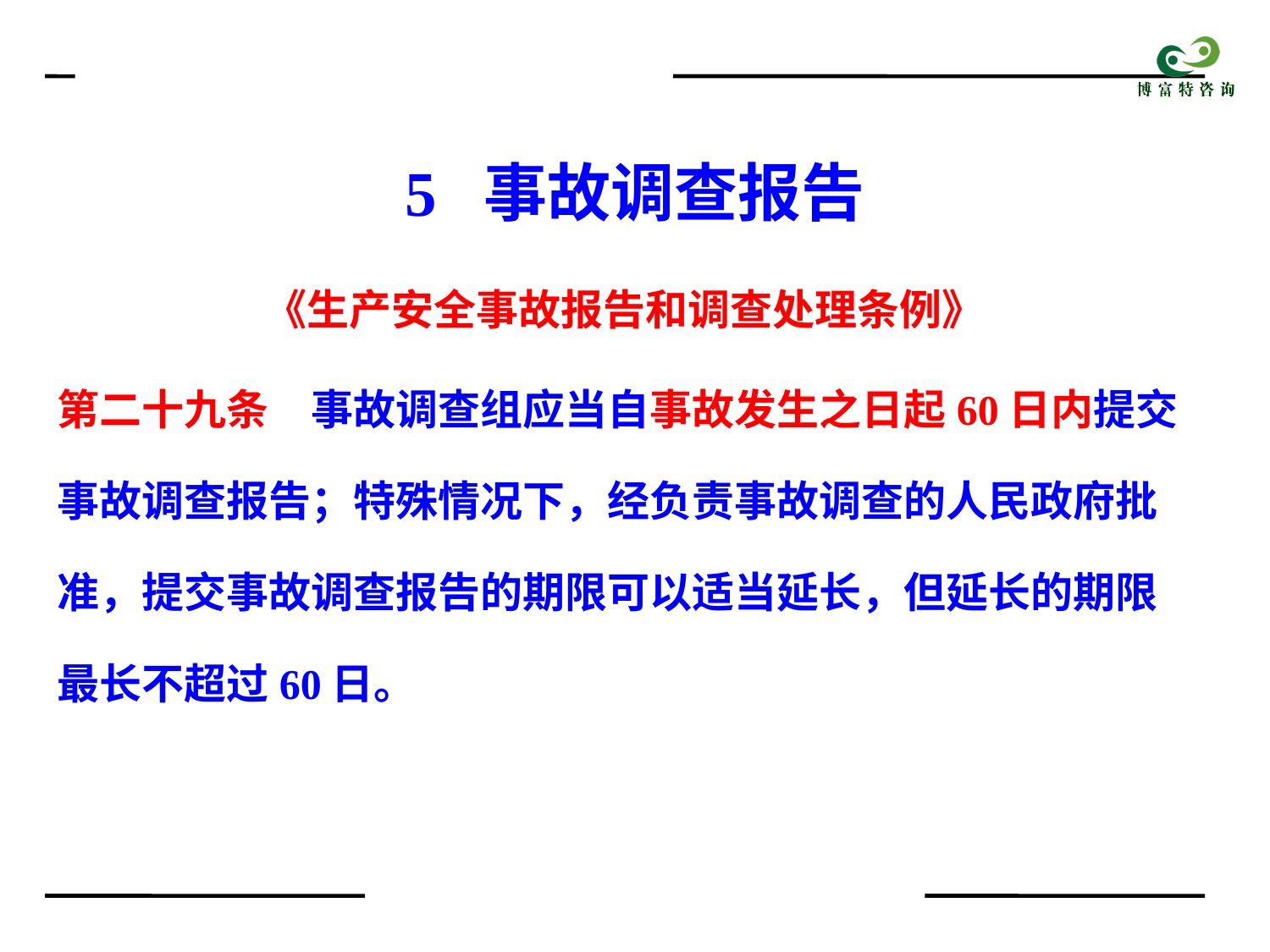

5  事故调查报告
《生产安全事故报告和调查处理条例》
第二十九条　事故调查组应当自事故发生之日起60日内提交事故调查报告；特殊情况下，经负责事故调查的人民政府批准，提交事故调查报告的期限可以适当延长，但延长的期限最长不超过60日。